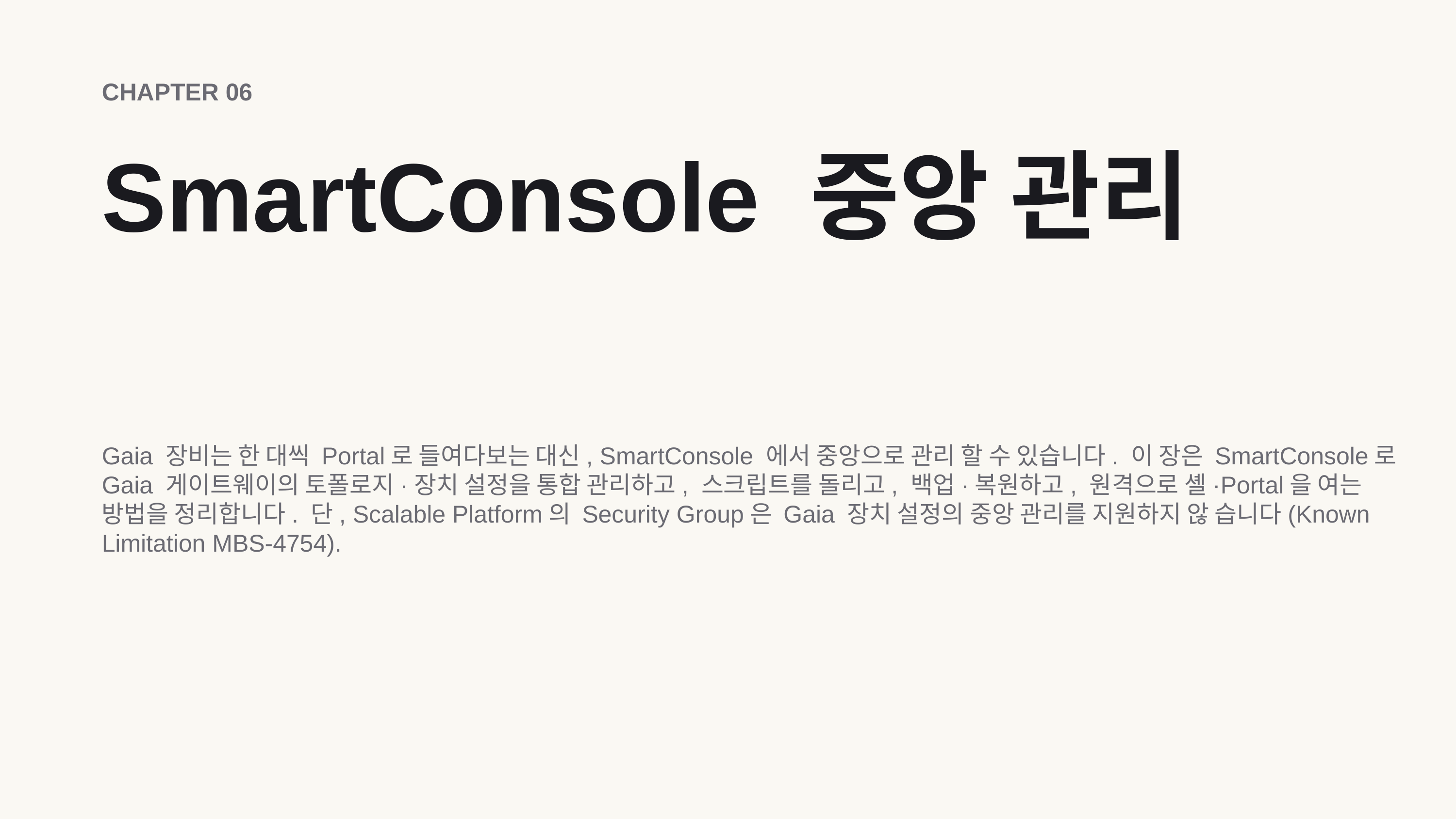

CHAPTER 06
SmartConsole 중앙 관리
Gaia 장비는 한 대씩 Portal로 들여다보는 대신, SmartConsole 에서 중앙으로 관리 할 수 있습니다. 이 장은 SmartConsole로 Gaia 게이트웨이의 토폴로지·장치 설정을 통합 관리하고, 스크립트를 돌리고, 백업·복원하고, 원격으로 셸·Portal을 여는 방법을 정리합니다. 단, Scalable Platform의 Security Group은 Gaia 장치 설정의 중앙 관리를 지원하지 않 습니다(Known Limitation MBS-4754).